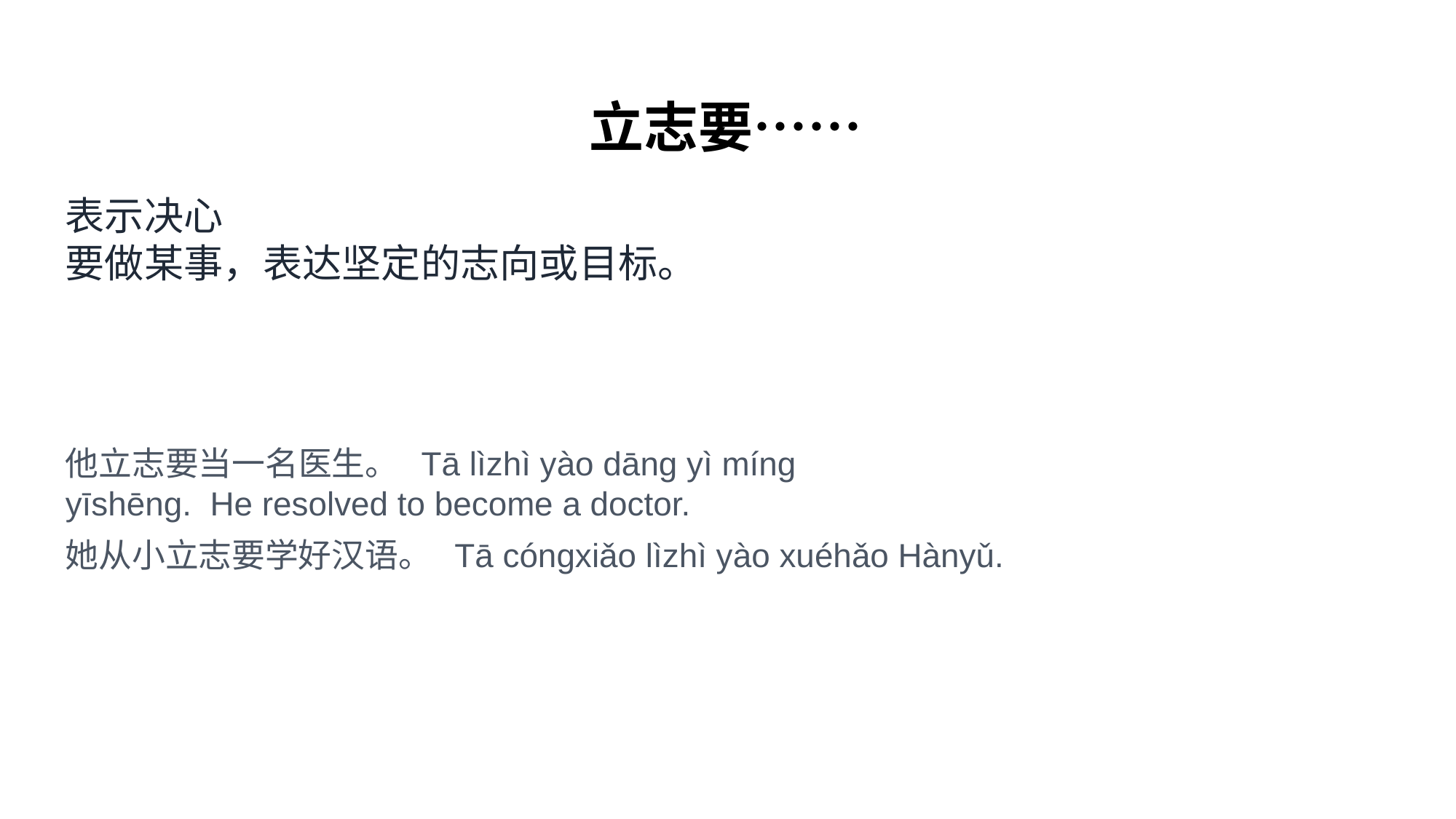

立志要……
表示决心
要做某事，表达坚定的志向或目标。
他立志要当一名医生。  Tā lìzhì yào dāng yì míng
yīshēng.  He resolved to become a doctor.
她从小立志要学好汉语。  Tā cóngxiǎo lìzhì yào xuéhǎo Hànyǔ.